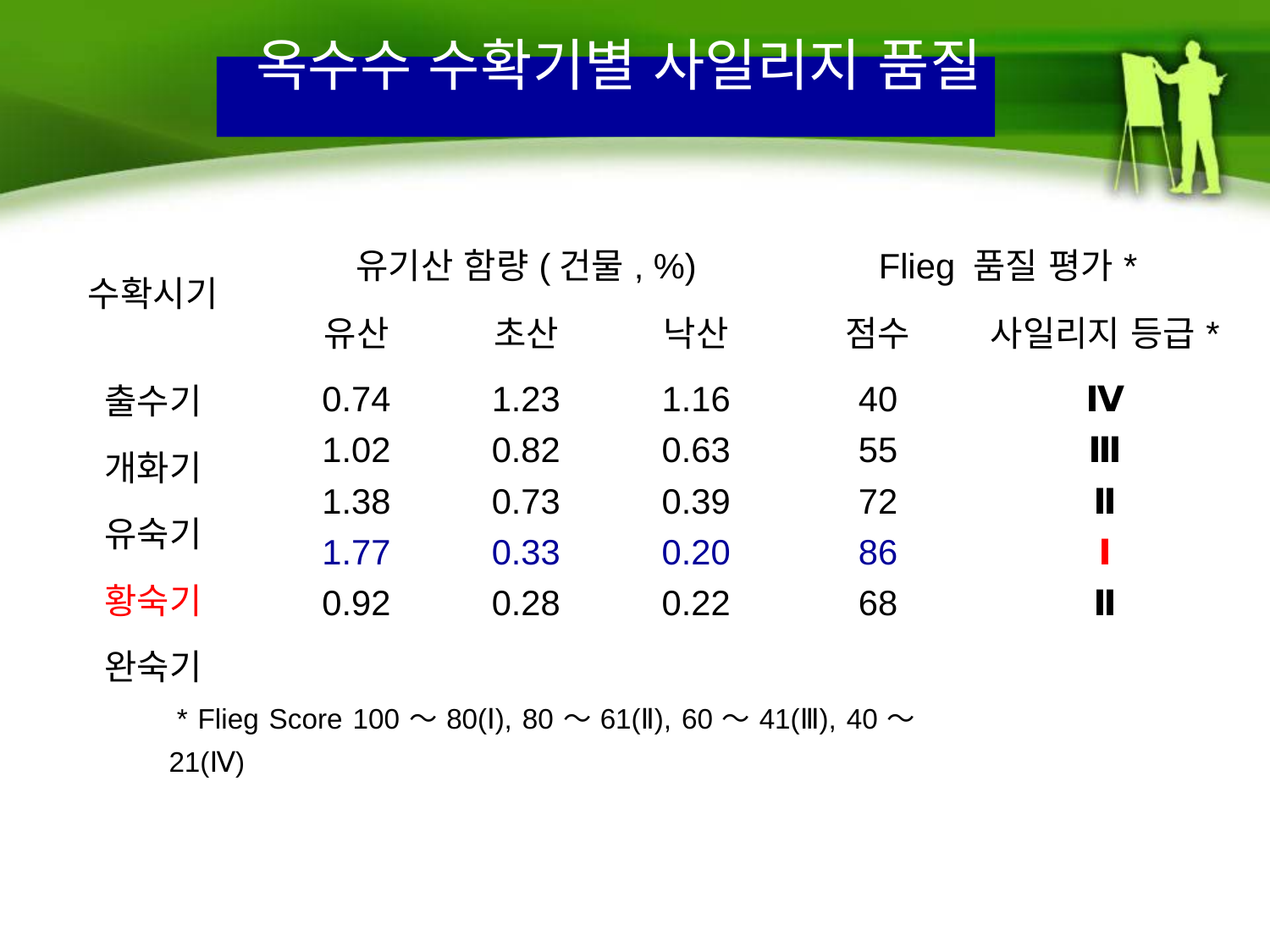

옥수수 수확기별 사일리지 품질
| 수확시기 | 유기산 함량(건물, %) |  |  | Flieg 품질 평가\* |  |
| --- | --- | --- | --- | --- | --- |
|  | 유산 | 초산 | 낙산 | 점수 | 사일리지 등급\* |
| 출수기 개화기 유숙기 황숙기 완숙기 | 0.74 1.02 1.38 1.77 0.92 | 1.23 0.82 0.73 0.33 0.28 | 1.16 0.63 0.39 0.20 0.22 | 40 55 72 86 68 | Ⅳ Ⅲ Ⅱ Ⅰ Ⅱ |
 * Flieg Score 100～80(Ⅰ), 80～61(Ⅱ), 60～41(Ⅲ), 40～21(Ⅳ)